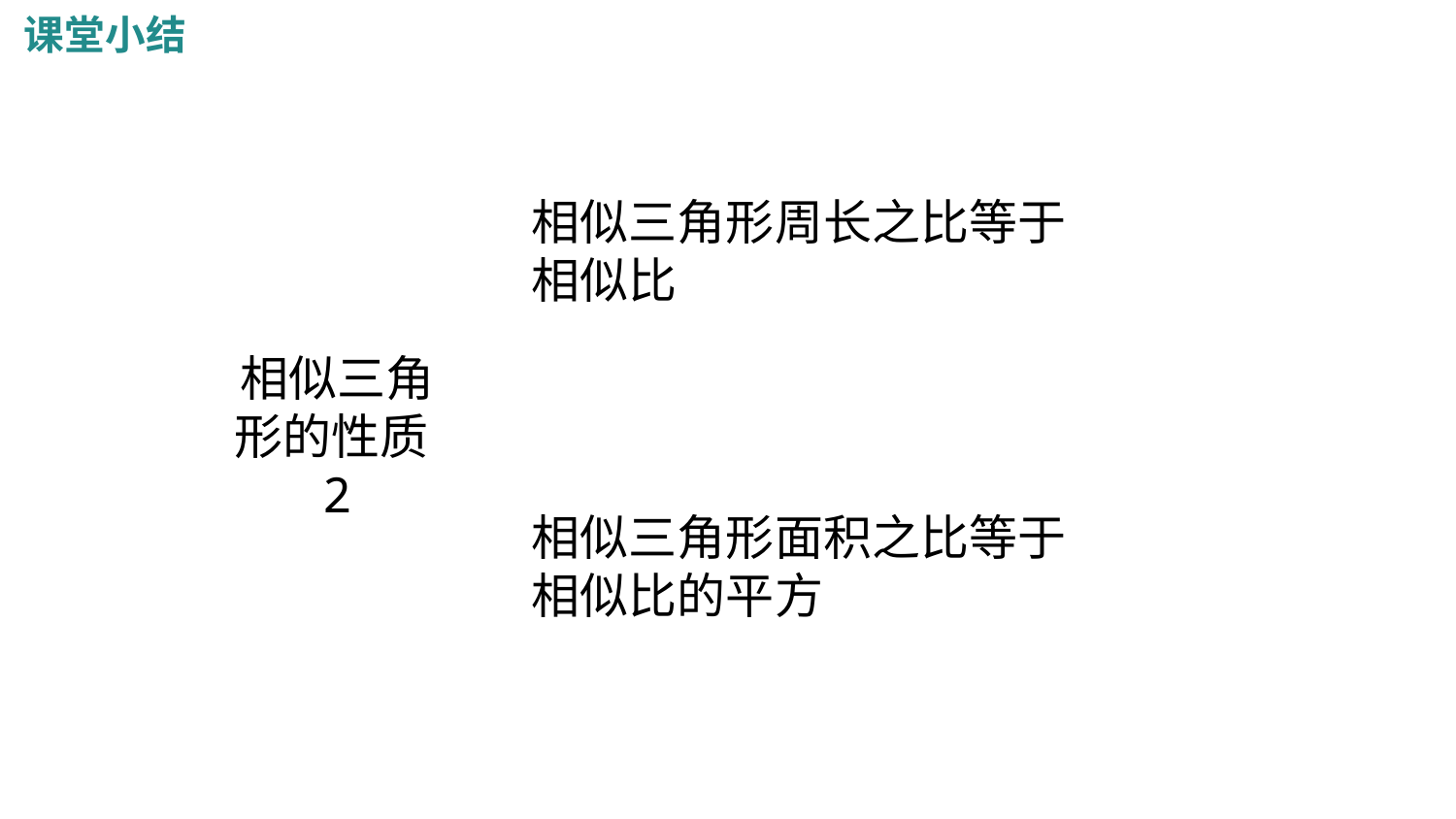

课堂小结
相似三角形周长之比等于相似比

相似三角形的性质2
相似三角形面积之比等于相似比的平方